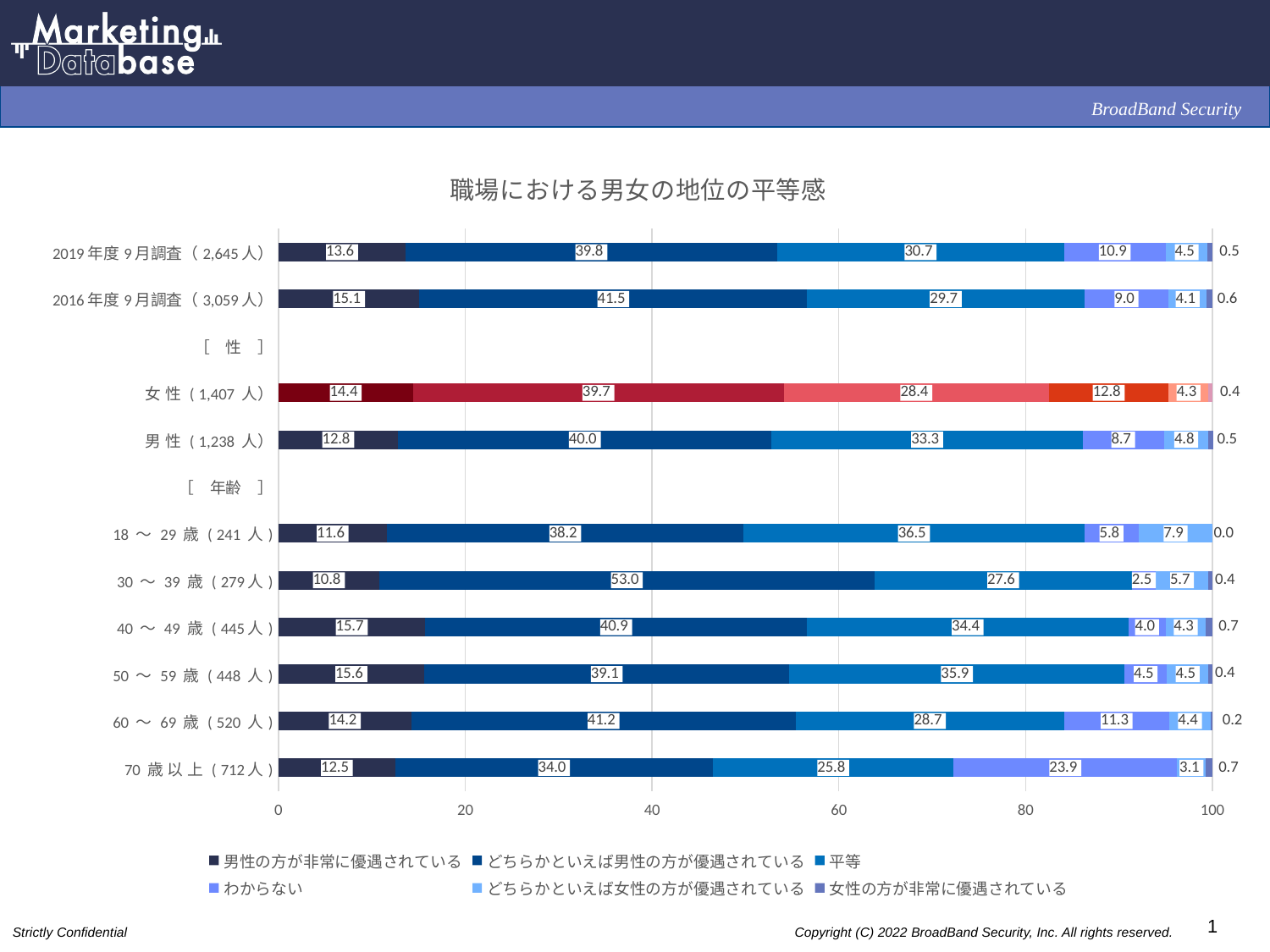

### Chart: 職場における男女の地位の平等感

| Category | 男性の方が非常に優遇されている | どちらかといえば男性の方が優遇されている | 平等 | わからない | どちらかといえば女性の方が優遇されている | 女性の方が非常に優遇されている |
|---|---|---|---|---|---|---|
| 2019年度9月調査（2,645人） | 13.6 | 39.8 | 30.7 | 10.9 | 4.5 | 0.5 |
| 2016年度9月調査（3,059人） | 15.1 | 41.5 | 29.7 | 9.0 | 4.1 | 0.6 |
| ［　性　］ | None | None | None | None | None | None |
| 女 性 ( 1,407 人） | 14.4 | 39.7 | 28.4 | 12.8 | 4.3 | 0.4 |
| 男 性 ( 1,238 人） | 12.8 | 40.0 | 33.3 | 8.7 | 4.8 | 0.5 |
| ［　年齢　］ | None | None | None | None | None | None |
| 18 ～ 29 歳 ( 241 人) | 11.6 | 38.2 | 36.5 | 5.8 | 7.9 | 0.0 |
| 30 ～ 39 歳 ( 279人) | 10.8 | 53.0 | 27.6 | 2.5 | 5.7 | 0.4 |
| 40 ～ 49 歳 ( 445人) | 15.7 | 40.9 | 34.4 | 4.0 | 4.3 | 0.7 |
| 50 ～ 59 歳 ( 448 人) | 15.6 | 39.1 | 35.9 | 4.5 | 4.5 | 0.4 |
| 60 ～ 69 歳 ( 520 人) | 14.2 | 41.2 | 28.7 | 11.3 | 4.4 | 0.2 |
| 70 歳 以 上 ( 712人) | 12.5 | 34.0 | 25.8 | 23.9 | 3.1 | 0.7 |